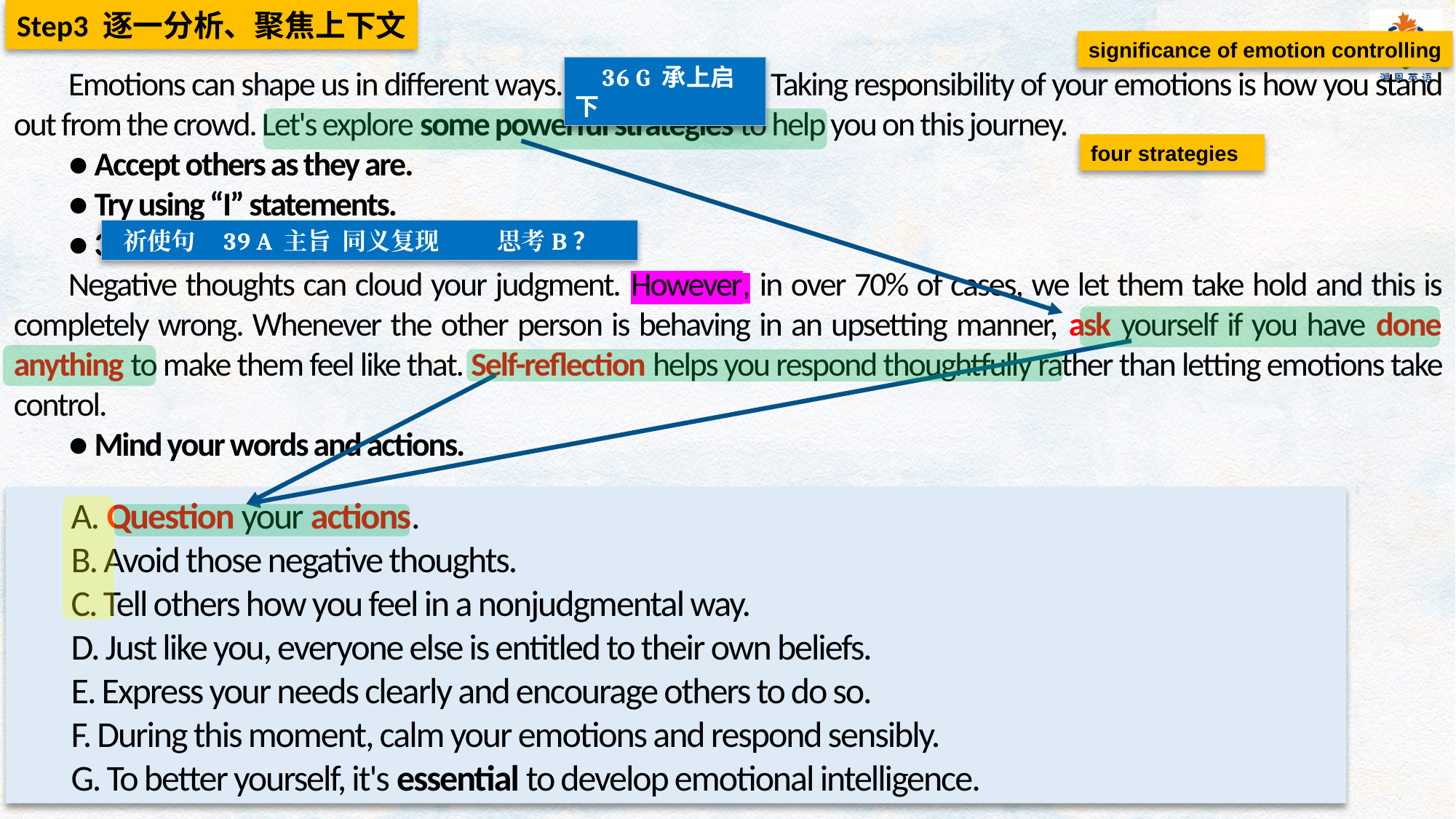

Step3 逐一分析、聚焦上下文
significance of emotion controlling
     36 G 承上启下
Emotions can shape us in different ways.  36.__________ Taking responsibility of your emotions is how you stand out from the crowd. Let's explore some powerful strategies to help you on this journey.
● Accept others as they are.
● Try using “I” statements.
● 39.__________
Negative thoughts can cloud your judgment. However, in over 70% of cases, we let them take hold and this is completely wrong. Whenever the other person is behaving in an upsetting manner, ask yourself if you have done anything to make them feel like that. Self-reflection helps you respond thoughtfully rather than letting emotions take control.
● Mind your words and actions.

four strategies
 祈使句    39 A 主旨  同义复现           思考B？

A. Question your actions.
B. Avoid those negative thoughts.
C. Tell others how you feel in a nonjudgmental way.
D. Just like you, everyone else is entitled to their own beliefs.
E. Express your needs clearly and encourage others to do so.
F. During this moment, calm your emotions and respond sensibly.
G. To better yourself, it's essential to develop emotional intelligence.